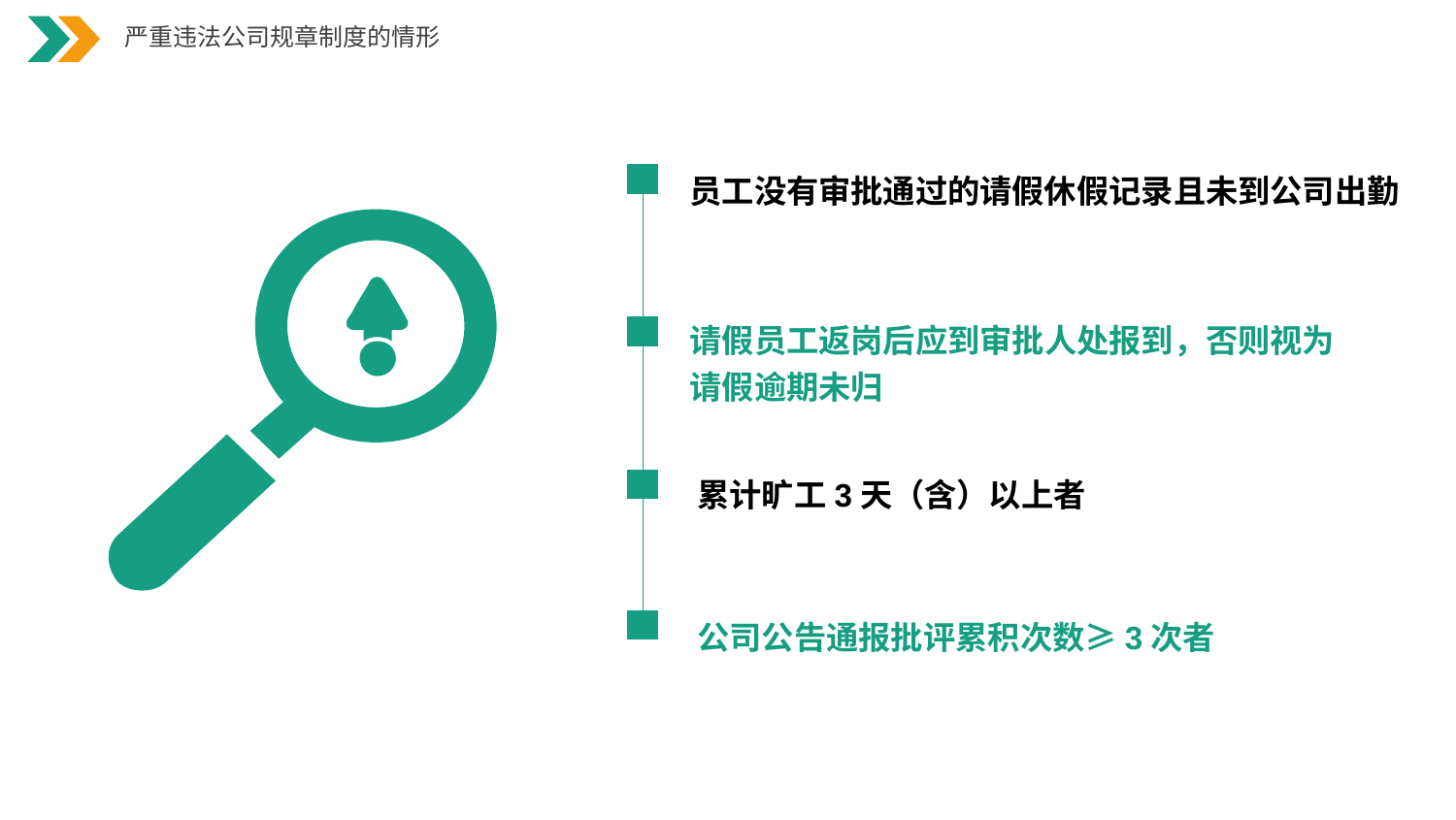

严重违法公司规章制度的情形
员工没有审批通过的请假休假记录且未到公司出勤

请假员工返岗后应到审批人处报到，否则视为请假逾期未归

累计旷工3天（含）以上者

公司公告通报批评累积次数≥3次者

财务与融资